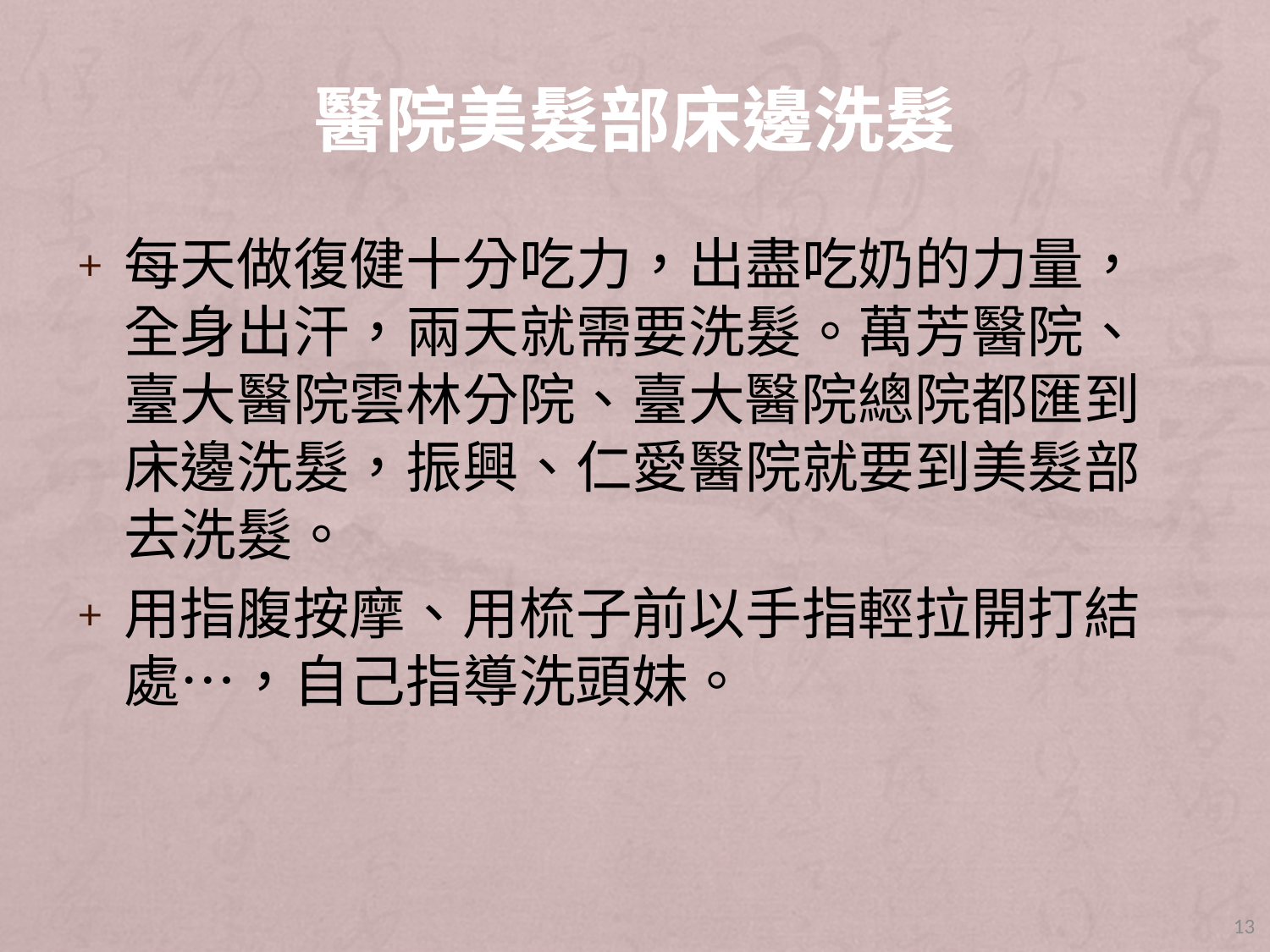

# 醫院美髮部床邊洗髮
每天做復健十分吃力，出盡吃奶的力量，全身出汗，兩天就需要洗髮。萬芳醫院、臺大醫院雲林分院、臺大醫院總院都匯到床邊洗髮，振興、仁愛醫院就要到美髮部去洗髮。
用指腹按摩、用梳子前以手指輕拉開打結處…，自己指導洗頭妹。
13